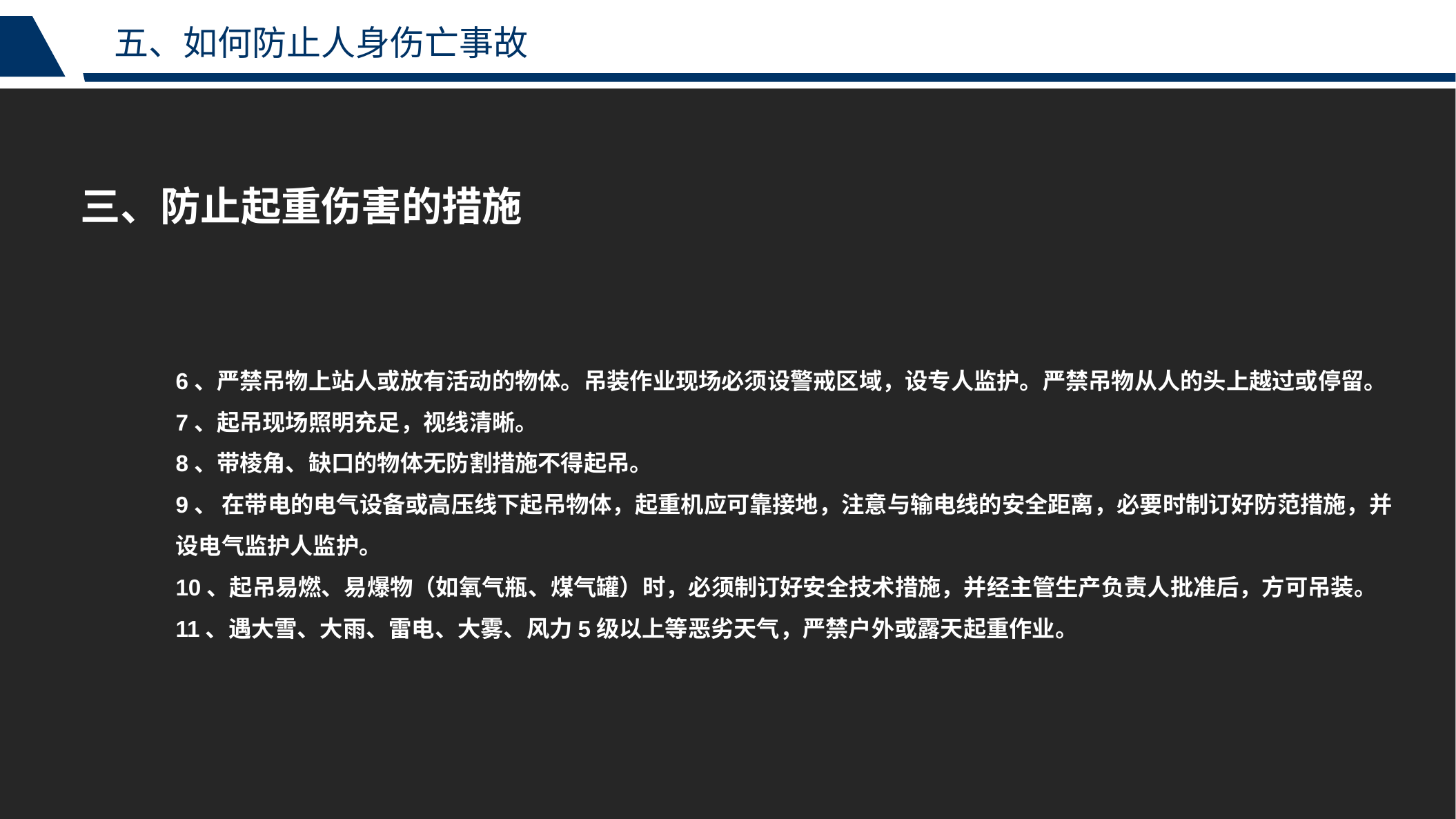

五、如何防止人身伤亡事故

三、防止起重伤害的措施
6、严禁吊物上站人或放有活动的物体。吊装作业现场必须设警戒区域，设专人监护。严禁吊物从人的头上越过或停留。
7、起吊现场照明充足，视线清晰。
8、带棱角、缺口的物体无防割措施不得起吊。
9、 在带电的电气设备或高压线下起吊物体，起重机应可靠接地，注意与输电线的安全距离，必要时制订好防范措施，并设电气监护人监护。
10、起吊易燃、易爆物（如氧气瓶、煤气罐）时，必须制订好安全技术措施，并经主管生产负责人批准后，方可吊装。
11、遇大雪、大雨、雷电、大雾、风力5级以上等恶劣天气，严禁户外或露天起重作业。